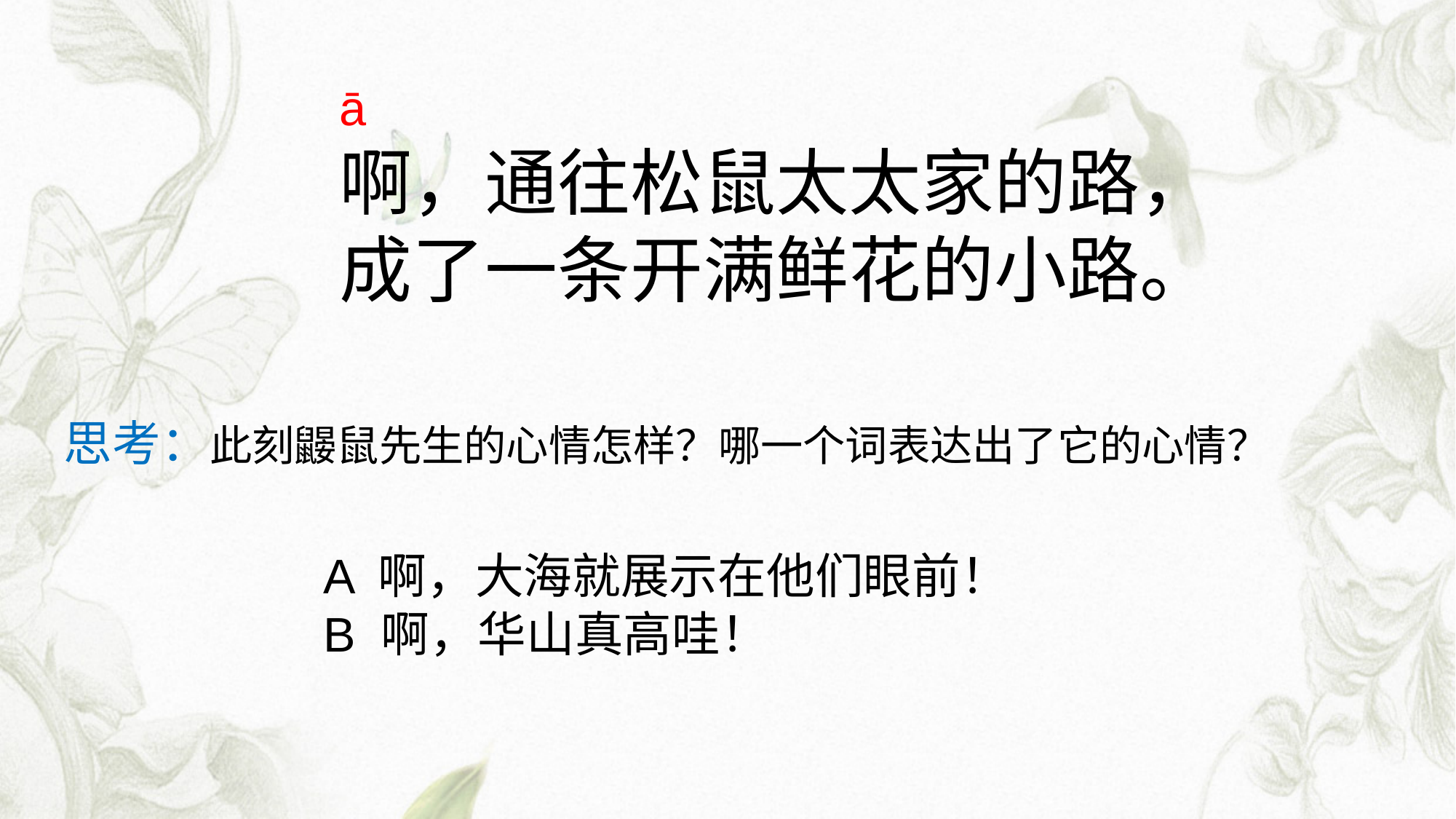

ā
啊，通往松鼠太太家的路，成了一条开满鲜花的小路。
思考：此刻鼹鼠先生的心情怎样？哪一个词表达出了它的心情？
   A 啊，大海就展示在他们眼前！
   B 啊，华山真高哇！